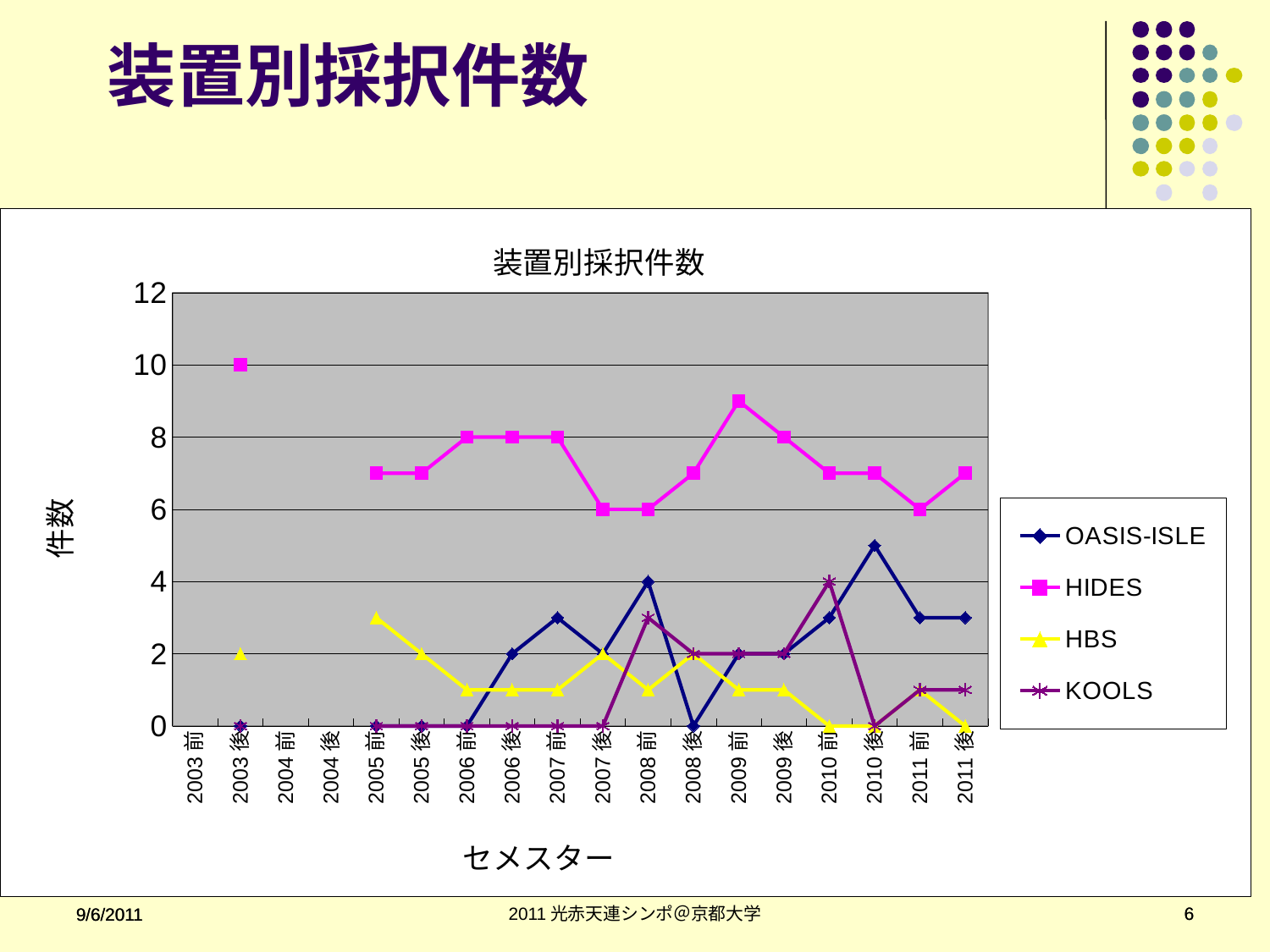

装置別採択件数

### Chart: 装置別採択件数

| Category | OASIS-ISLE | HIDES | HBS |  |
|---|---|---|---|---|
| 2003前 | None | None | None | None |
| 2003後 | 0.0 | 10.0 | 2.0 | 0.0 |
| 2004前 | None | None | None | None |
| 2004後 | None | None | None | None |
| 2005前 | 0.0 | 7.0 | 3.0 | 0.0 |
| 2005後 | 0.0 | 7.0 | 2.0 | 0.0 |
| 2006前 | 0.0 | 8.0 | 1.0 | 0.0 |
| 2006後 | 2.0 | 8.0 | 1.0 | 0.0 |
| 2007前 | 3.0 | 8.0 | 1.0 | 0.0 |
| 2007後 | 2.0 | 6.0 | 2.0 | 0.0 |
| 2008前 | 4.0 | 6.0 | 1.0 | 3.0 |
| 2008後 | 0.0 | 7.0 | 2.0 | 2.0 |
| 2009前 | 2.0 | 9.0 | 1.0 | 2.0 |
| 2009後 | 2.0 | 8.0 | 1.0 | 2.0 |
| 2010前 | 3.0 | 7.0 | 0.0 | 4.0 |
| 2010後 | 5.0 | 7.0 | 0.0 | 0.0 |
| 2011前 | 3.0 | 6.0 | 1.0 | 1.0 |
| 2011後 | 3.0 | 7.0 | 0.0 | 1.0 |
2011光赤天連シンポ＠京都大学
6
6
9/6/2011
9/6/2011